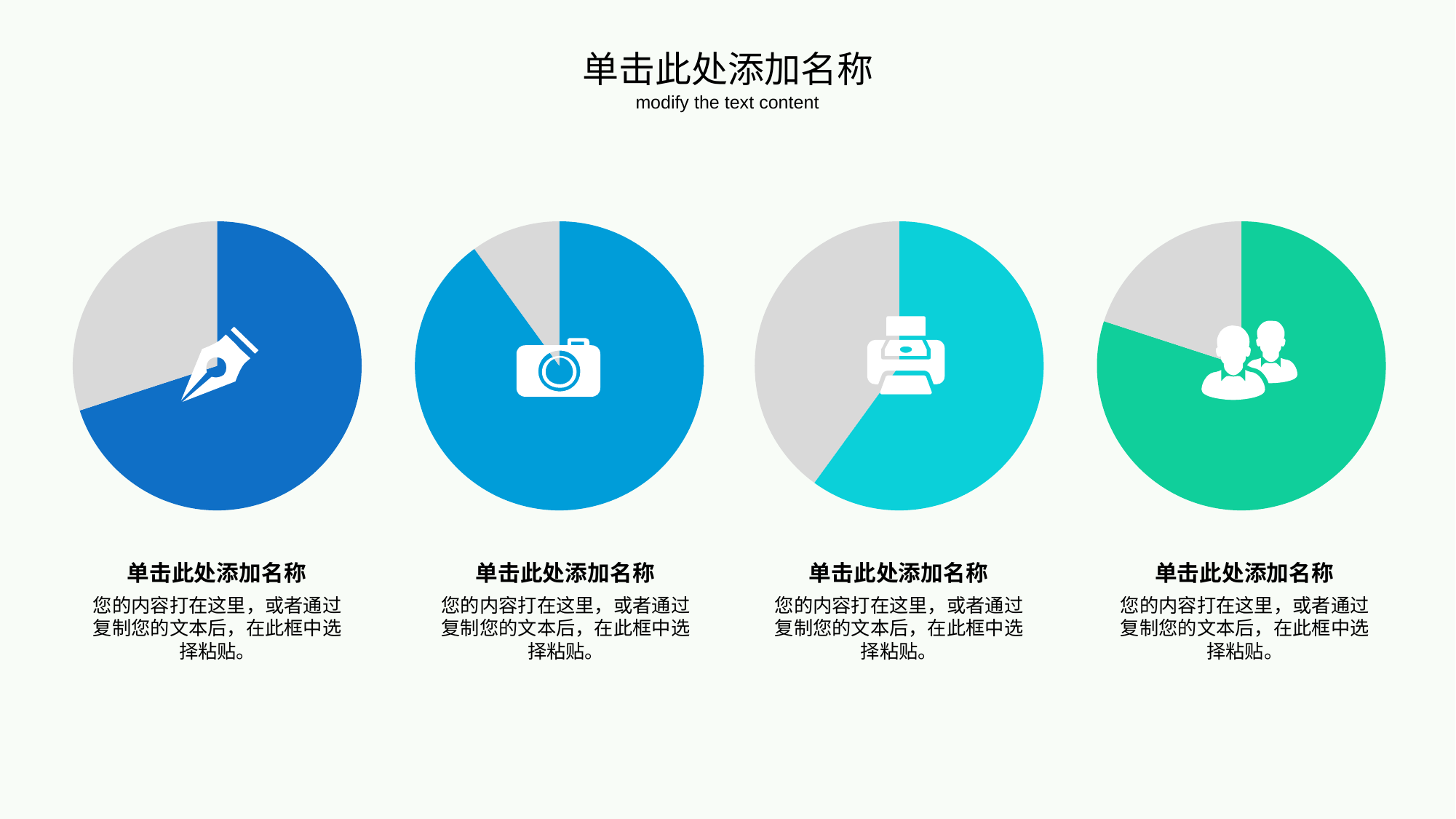

单击此处添加名称
modify the text content

### Chart

| Category | Sales |
|---|---|
| 1st Qtr | 7.0 |
| 2nd Qtr | 3.0 |

### Chart

| Category | Sales |
|---|---|
| 1st Qtr | 9.0 |
| 2nd Qtr | 1.0 |

### Chart

| Category | Sales |
|---|---|
| 1st Qtr | 6.0 |
| 2nd Qtr | 4.0 |

### Chart

| Category | Sales |
|---|---|
| 1st Qtr | 8.0 |
| 2nd Qtr | 2.0 |

单击此处添加名称
您的内容打在这里，或者通过复制您的文本后，在此框中选择粘贴。
单击此处添加名称
您的内容打在这里，或者通过复制您的文本后，在此框中选择粘贴。
单击此处添加名称
您的内容打在这里，或者通过复制您的文本后，在此框中选择粘贴。
单击此处添加名称
您的内容打在这里，或者通过复制您的文本后，在此框中选择粘贴。